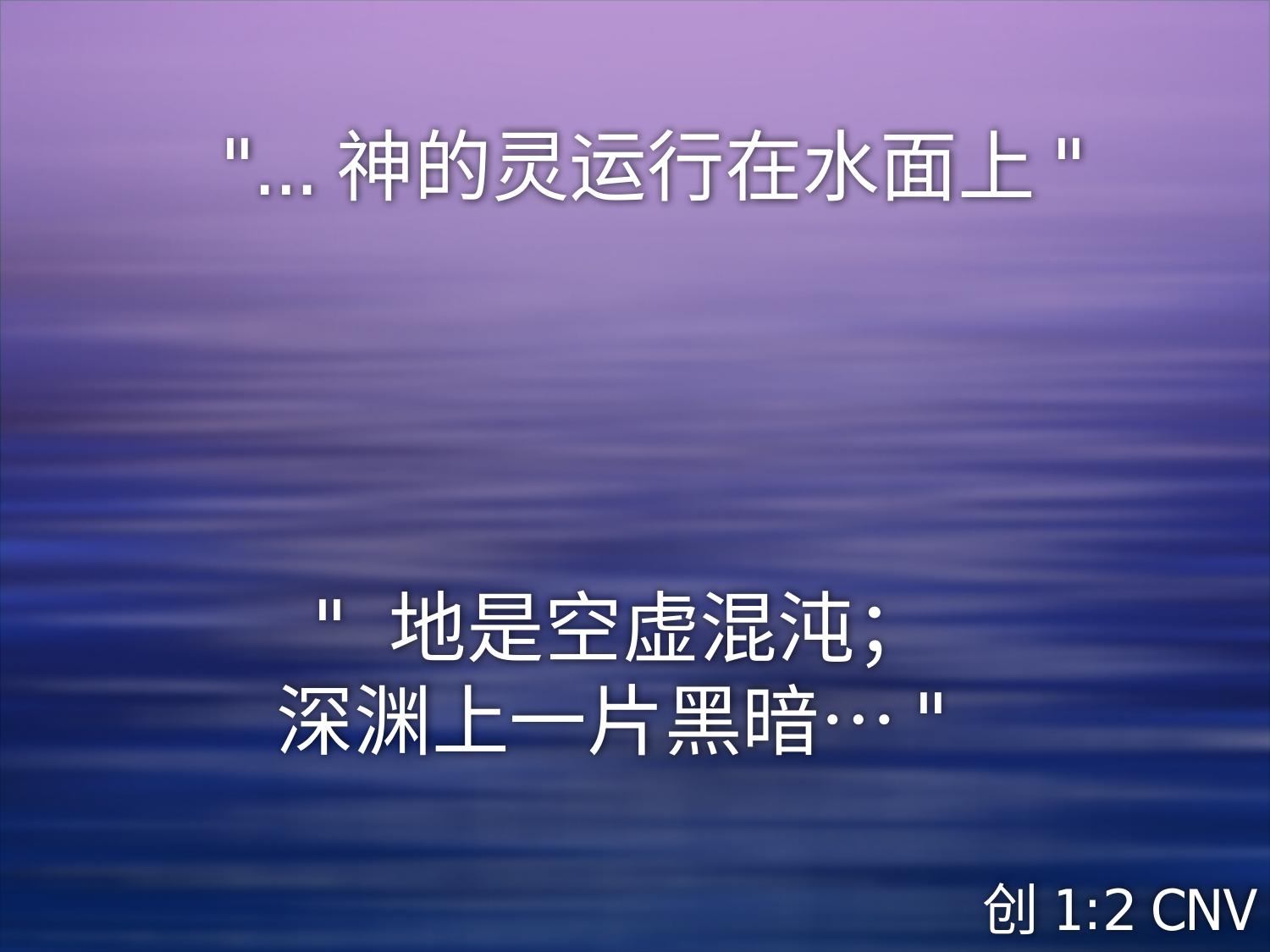

"…神的灵运行在水面上"
# " 地是空虚混沌； 深渊上一片黑暗…"
创1:2 CNV